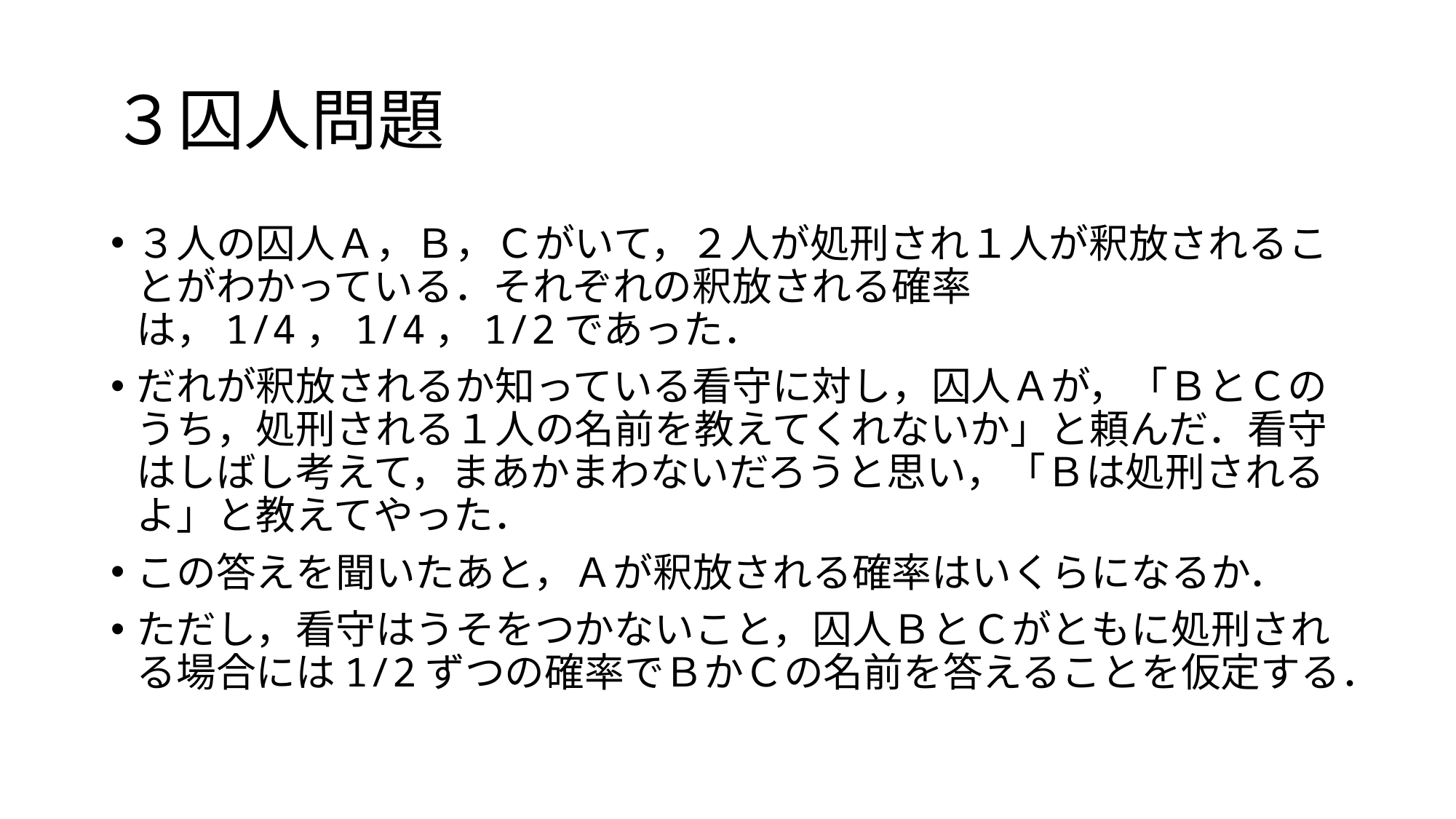

# ３囚人問題
３人の囚人Ａ，Ｂ，Ｃがいて，２人が処刑され１人が釈放されることがわかっている．それぞれの釈放される確率は，1/4，1/4，1/2であった．
だれが釈放されるか知っている看守に対し，囚人Ａが，「ＢとＣのうち，処刑される１人の名前を教えてくれないか」と頼んだ．看守はしばし考えて，まあかまわないだろうと思い，「Ｂは処刑されるよ」と教えてやった．
この答えを聞いたあと，Ａが釈放される確率はいくらになるか．
ただし，看守はうそをつかないこと，囚人ＢとＣがともに処刑される場合には1/2ずつの確率でＢかＣの名前を答えることを仮定する．